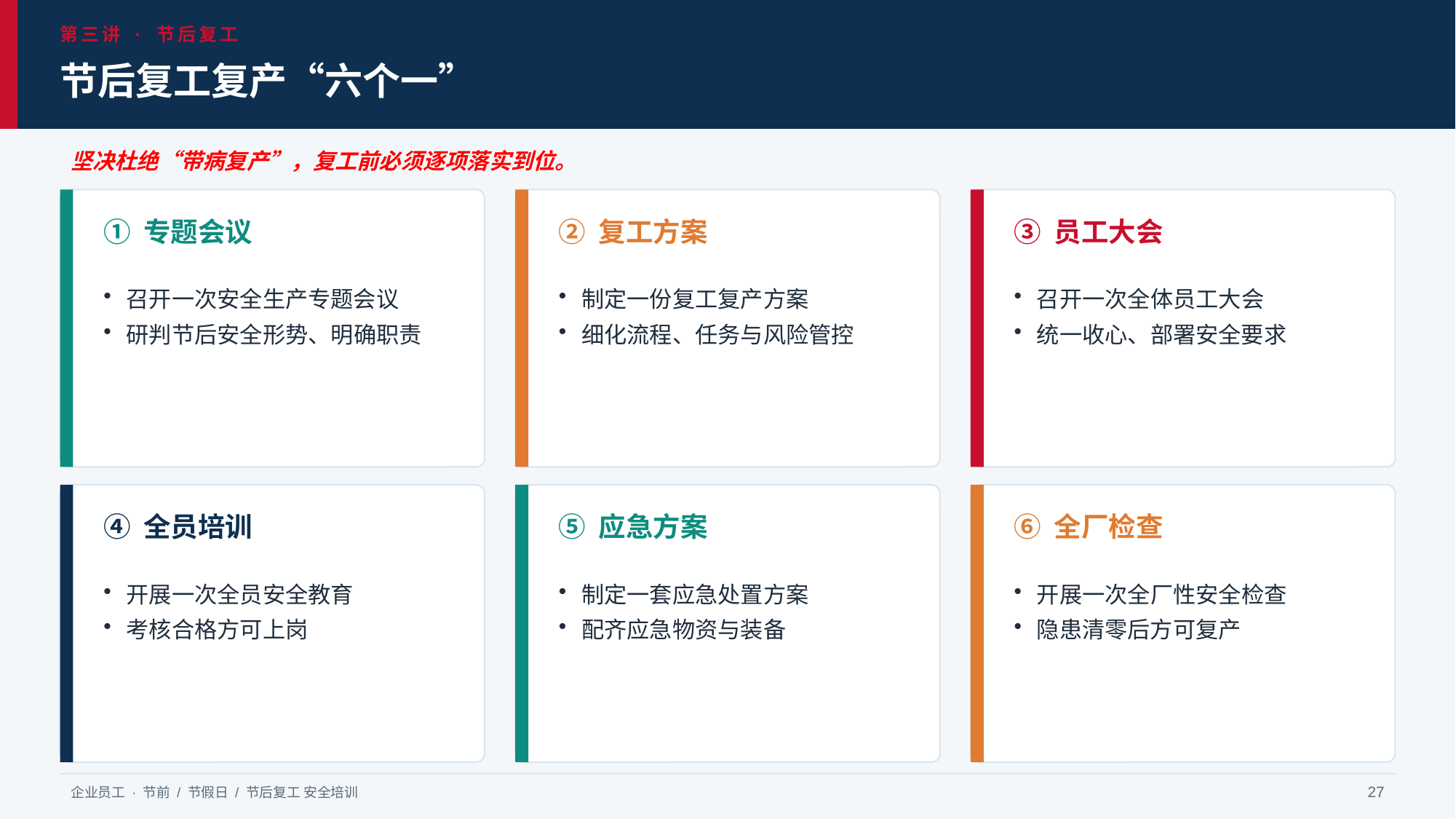

第三讲 · 节后复工
节后复工复产“六个一”
坚决杜绝“带病复产”，复工前必须逐项落实到位。

① 专题会议
② 复工方案
③ 员工大会
召开一次安全生产专题会议
研判节后安全形势、明确职责
制定一份复工复产方案
细化流程、任务与风险管控
召开一次全体员工大会
统一收心、部署安全要求

④ 全员培训
⑤ 应急方案
⑥ 全厂检查
开展一次全员安全教育
考核合格方可上岗
制定一套应急处置方案
配齐应急物资与装备
开展一次全厂性安全检查
隐患清零后方可复产

企业员工 · 节前 / 节假日 / 节后复工 安全培训
27